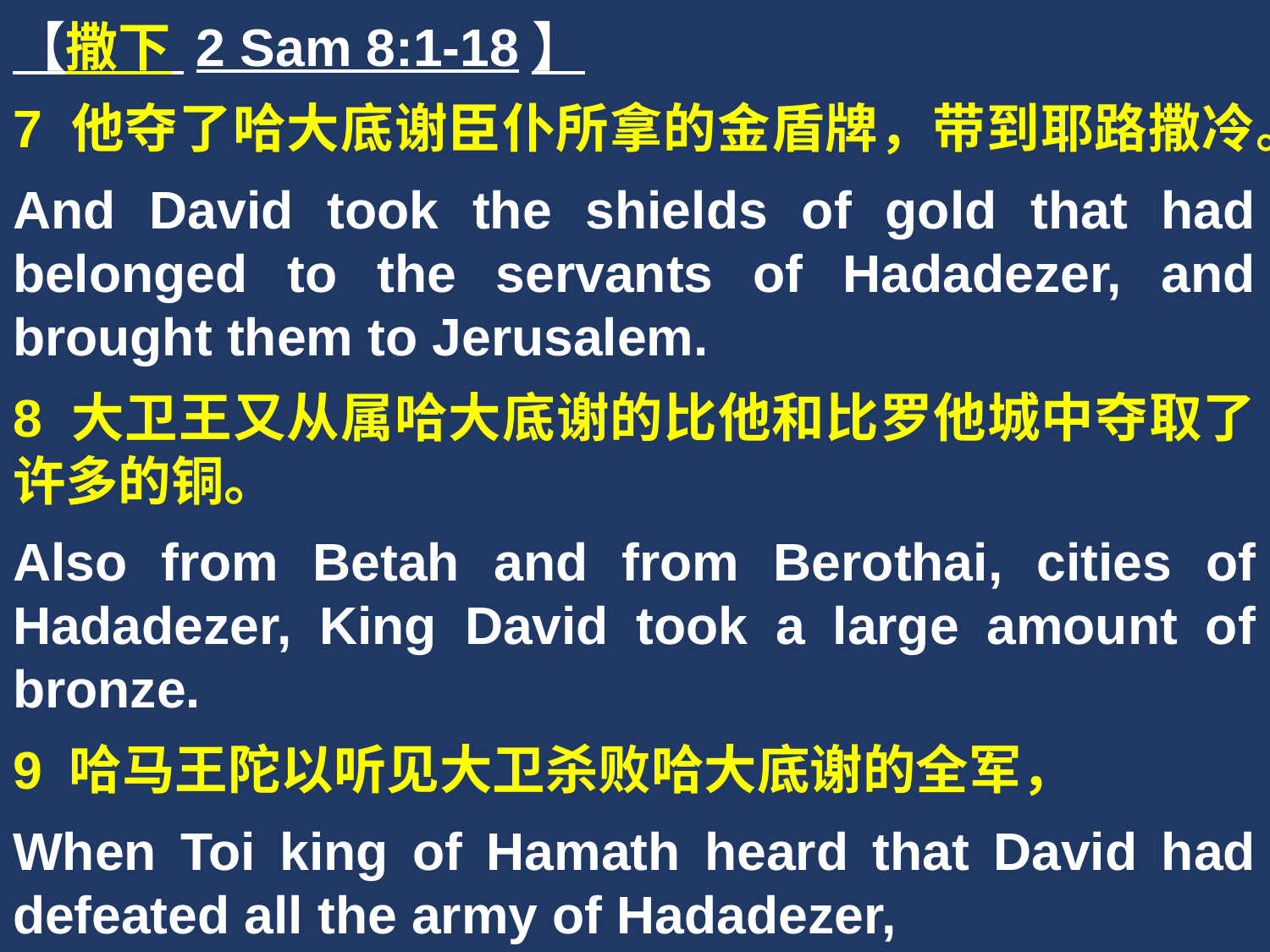

【撒下 2 Sam 8:1-18】
7 他夺了哈大底谢臣仆所拿的金盾牌，带到耶路撒冷。
And David took the shields of gold that had belonged to the servants of Hadadezer, and brought them to Jerusalem.
8 大卫王又从属哈大底谢的比他和比罗他城中夺取了许多的铜。
Also from Betah and from Berothai, cities of Hadadezer, King David took a large amount of bronze.
9 哈马王陀以听见大卫杀败哈大底谢的全军，
When Toi king of Hamath heard that David had defeated all the army of Hadadezer,